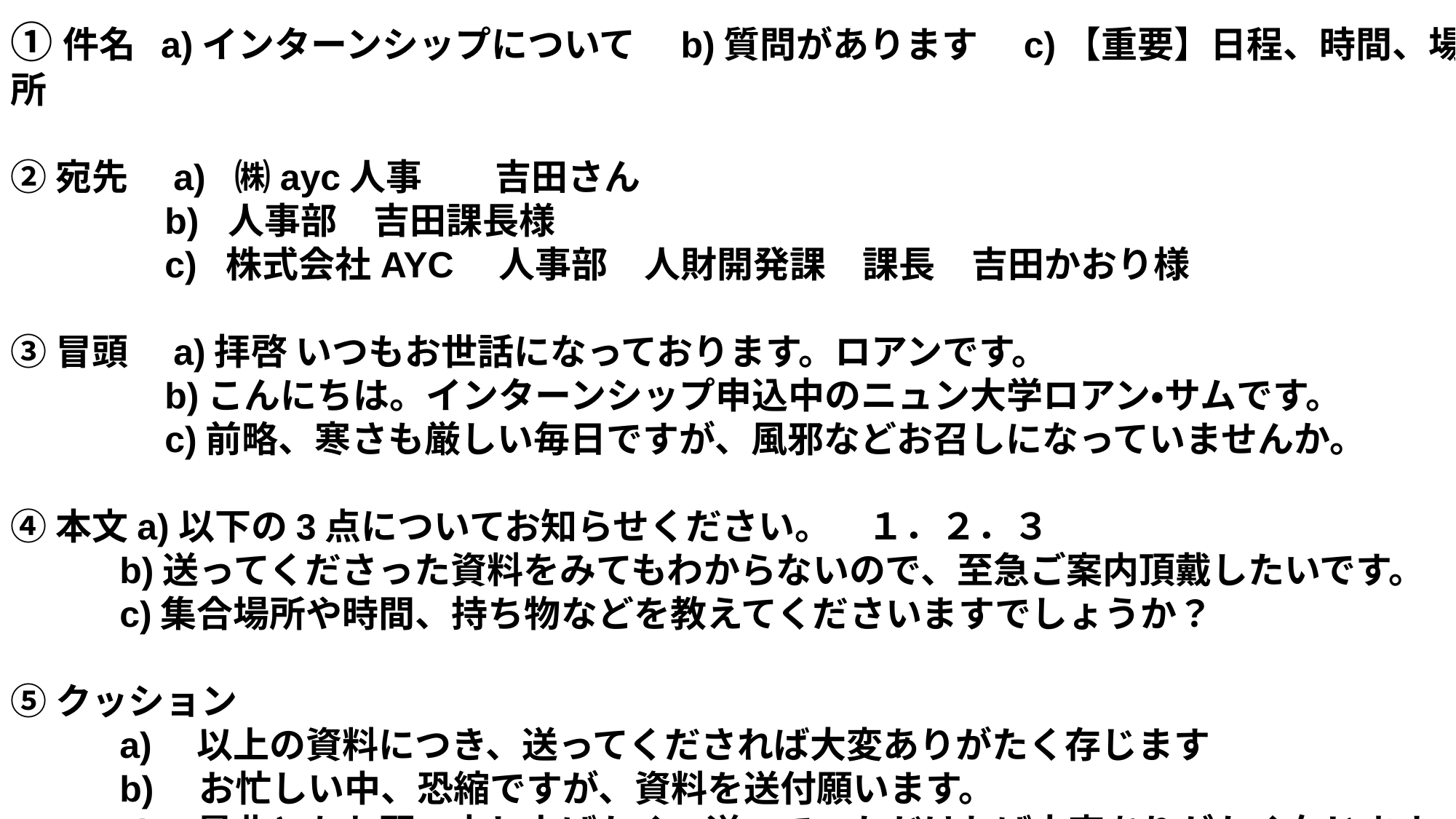

➀件名  a)インターンシップについて　b)質問があります　c)【重要】日程、時間、場所

②宛先　a)  ㈱ayc人事　　吉田さん
	　b)  人事部　吉田課長様
	　c)  株式会社AYC　人事部　人財開発課　課長　吉田かおり様

③冒頭　a)拝啓 いつもお世話になっております。ロアンです。
	　b)こんにちは。インターンシップ申込中のニュン大学ロアン・サムです。
	　c)前略、寒さも厳しい毎日ですが、風邪などお召しになっていませんか。

④本文a)以下の3点についてお知らせください。　１．２．３
	b)送ってくださった資料をみてもわからないので、至急ご案内頂戴したいです。
	c)集合場所や時間、持ち物などを教えてくださいますでしょうか？

⑤クッション
	a)　以上の資料につき、送ってくだされば大変ありがたく存じます
	b)　お忙しい中、恐縮ですが、資料を送付願います。
	c)　是非ともお願い申し上げたく、送っていただければ大変ありがたく存じます